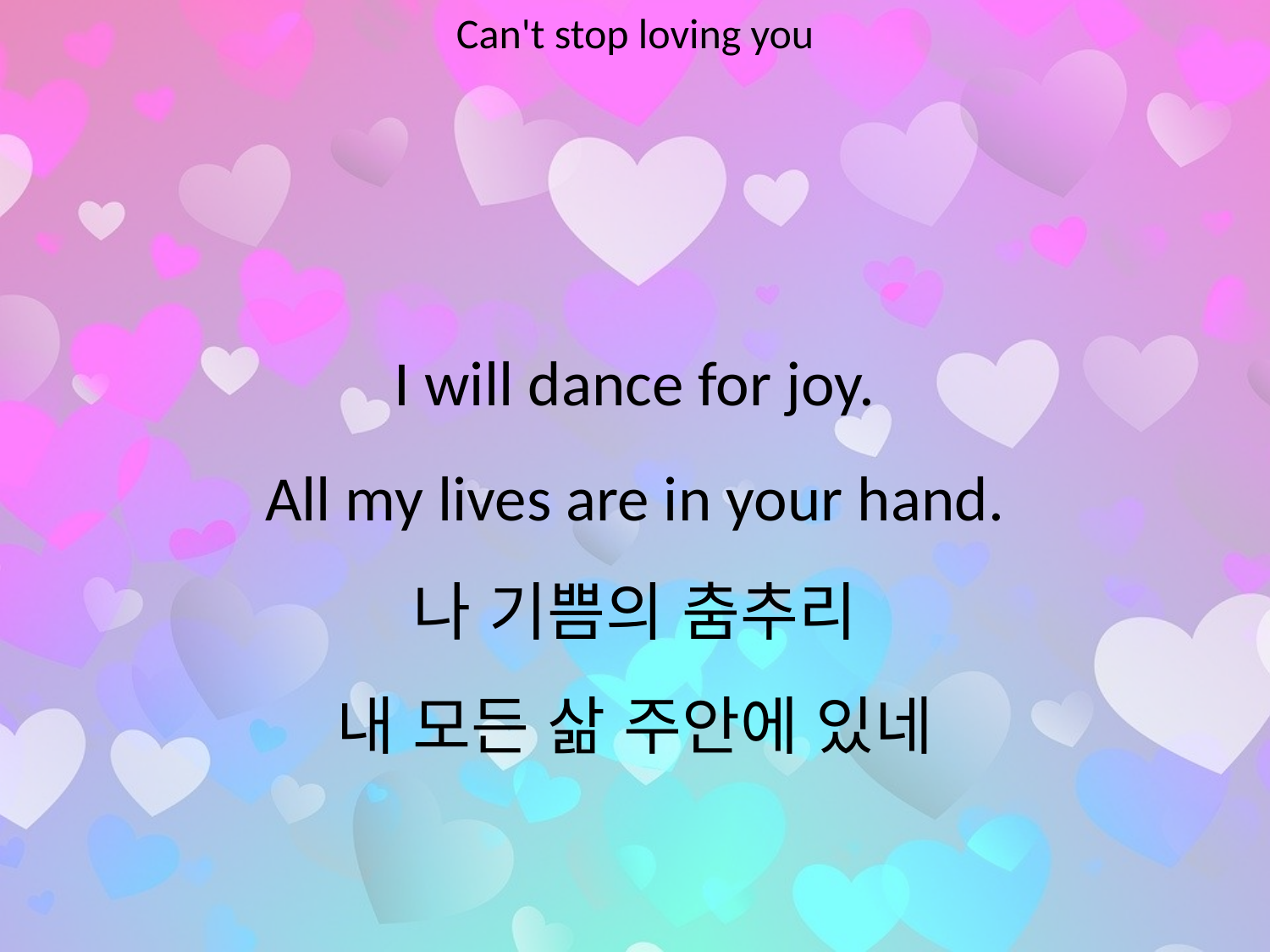

Can't stop loving you
#
I will dance for joy.
All my lives are in your hand.
나 기쁨의 춤추리
내 모든 삶 주안에 있네